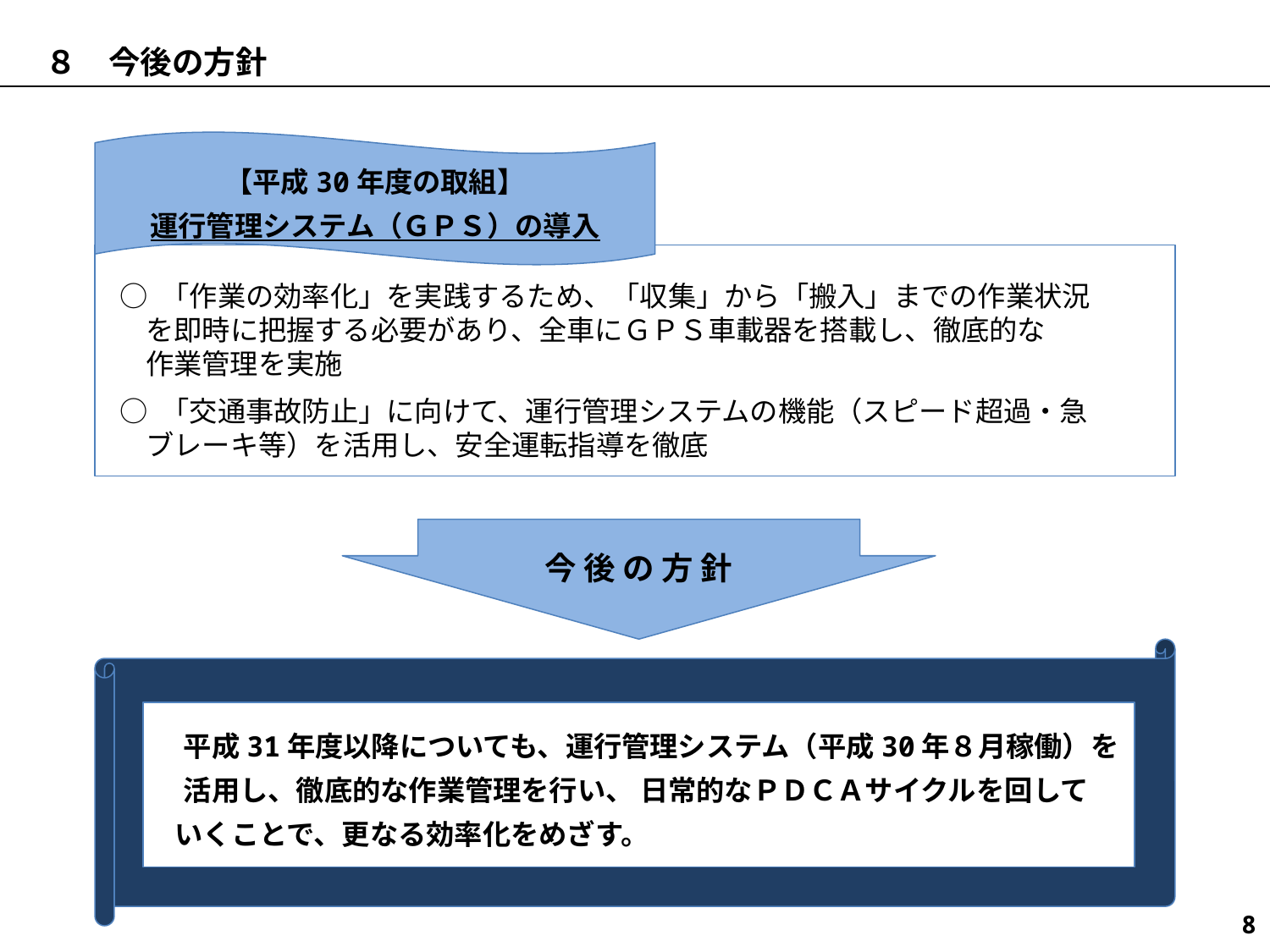

８　今後の方針
【平成30年度の取組】
運行管理システム（ＧＰＳ）の導入
  ○ 「作業の効率化」を実践するため、「収集」から「搬入」までの作業状況
     を即時に把握する必要があり、全車にＧＰＳ車載器を搭載し、徹底的な
     作業管理を実施

  ○ 「交通事故防止」に向けて、運行管理システムの機能（スピード超過・急
     ブレーキ等）を活用し、安全運転指導を徹底

今 後 の 方 針

　平成31年度以降についても、運行管理システム（平成30年８月稼働）を
　活用し、徹底的な作業管理を行い、 日常的なＰＤＣＡサイクルを回して
  いくことで、更なる効率化をめざす。
8